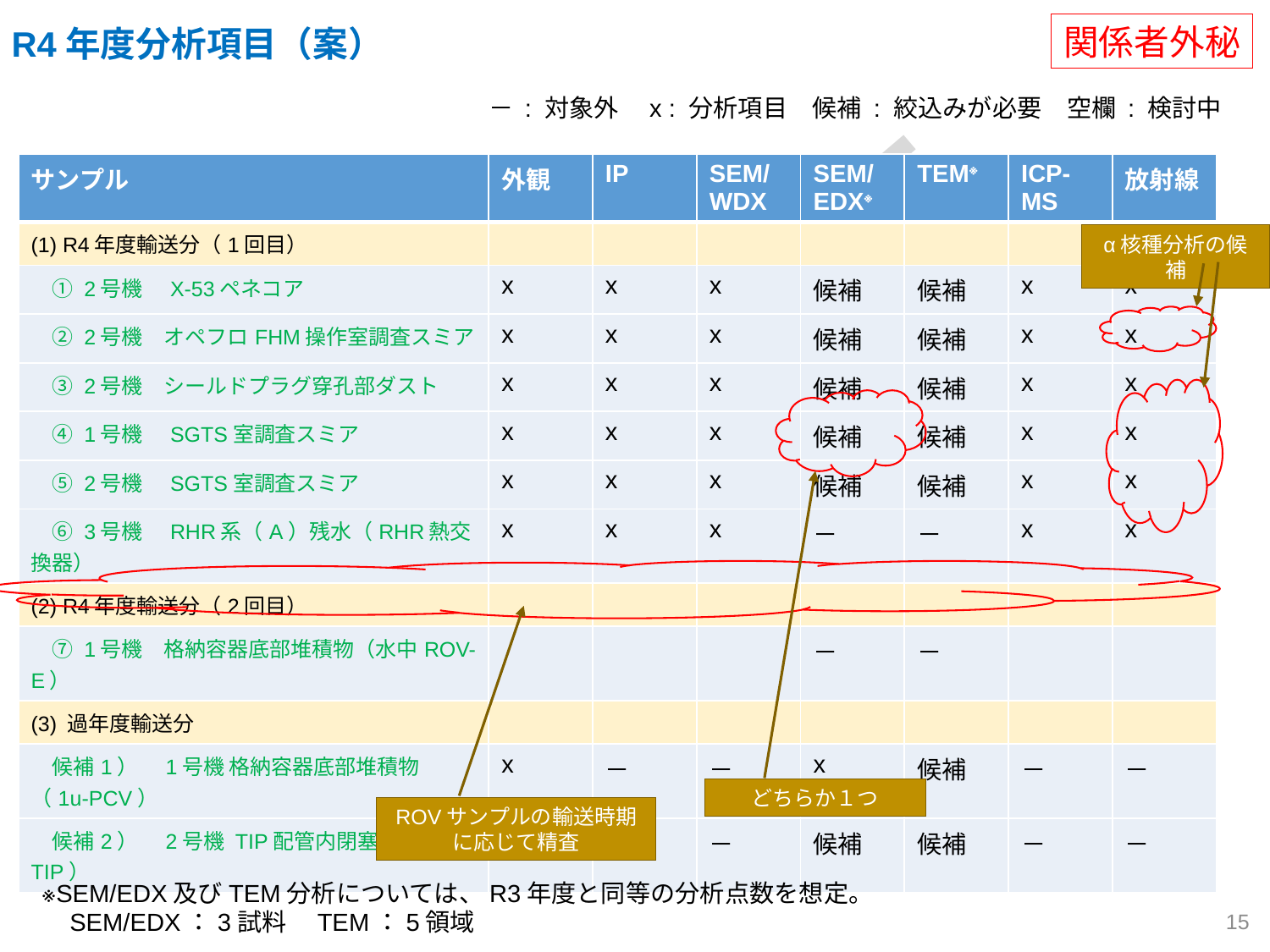

関係者外秘
R4年度分析項目（案）
－ : 対象外　x : 分析項目　候補 : 絞込みが必要　空欄 : 検討中
| サンプル | 外観 | IP | SEM/WDX | SEM/ EDX※ | TEM※ | ICP-MS | 放射線 |
| --- | --- | --- | --- | --- | --- | --- | --- |
| (1) R4年度輸送分（1回目） |  |  |  |  |  |  |  |
| ① 2号機　X-53ペネコア | x | x | x | 候補 | 候補 | x | x |
| ② 2号機　オペフロFHM操作室調査スミア | x | x | x | 候補 | 候補 | x | x |
| ③ 2号機　シールドプラグ穿孔部ダスト | x | x | x | 候補 | 候補 | x | x |
| ④ 1号機　SGTS室調査スミア | x | x | x | 候補 | 候補 | x | x |
| ⑤ 2号機　SGTS室調査スミア | x | x | x | 候補 | 候補 | x | x |
| ⑥ 3号機　RHR系（A）残水（RHR熱交換器） | x | x | x | － | － | x | x |
| (2) R4年度輸送分（2回目） |  |  |  |  |  |  |  |
| ⑦ 1号機　格納容器底部堆積物（水中ROV-E） |  |  |  | － | － |  |  |
| (3) 過年度輸送分 |  |  |  |  |  |  |  |
| 候補1）　1号機 格納容器底部堆積物（1u-PCV） | x | － | － | x | 候補 | － | － |
| 候補2）　2号機 TIP配管内閉塞物（2u-TIP） | x | － | － | 候補 | 候補 | － | － |
α核種分析の候補

どちらか１つ
ROVサンプルの輸送時期に応じて精査
※SEM/EDX及びTEM分析については、R3年度と同等の分析点数を想定。
    SEM/EDX：3試料　TEM：5領域
15